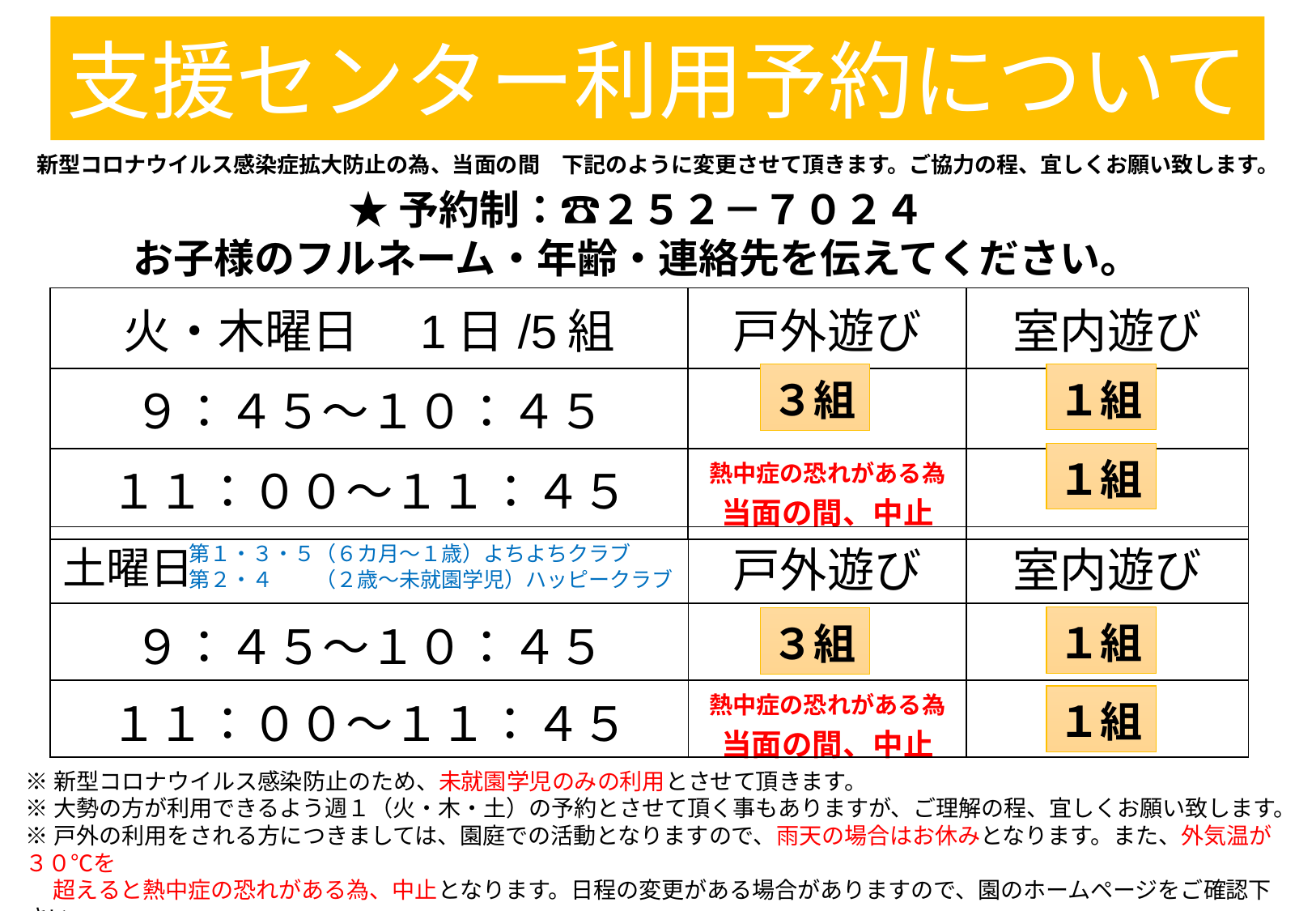

# 支援センター利用予約について
新型コロナウイルス感染症拡大防止の為、当面の間　下記のように変更させて頂きます。ご協力の程、宜しくお願い致します。
★予約制：☎２５２－７０２４
お子様のフルネーム・年齢・連絡先を伝えてください。
| 火・木曜日　1日/5組 | 戸外遊び | 室内遊び |
| --- | --- | --- |
| ９：４５～１０：４５ |  |  |
| １１：００～１１：４５ | 熱中症の恐れがある為 当面の間、中止 |  |
１組
３組
１組
| 土曜日 | 戸外遊び | 室内遊び |
| --- | --- | --- |
| ９：４５～１０：４５ |  |  |
| １１：００～１１：４５ | 熱中症の恐れがある為 当面の間、中止 |  |
第１・３・５（６カ月～１歳）よちよちクラブ
第２・４　　（２歳～未就園学児）ハッピークラブ

１組
３組
１組
※新型コロナウイルス感染防止のため、未就園学児のみの利用とさせて頂きます。
※大勢の方が利用できるよう週１（火・木・土）の予約とさせて頂く事もありますが、ご理解の程、宜しくお願い致します。
※戸外の利用をされる方につきましては、園庭での活動となりますので、雨天の場合はお休みとなります。また、外気温が３０℃を
　 超えると熱中症の恐れがある為、中止となります。日程の変更がある場合がありますので、園のホームページをご確認下さい。
　（当日の９：３０までにお知らせ致します。）